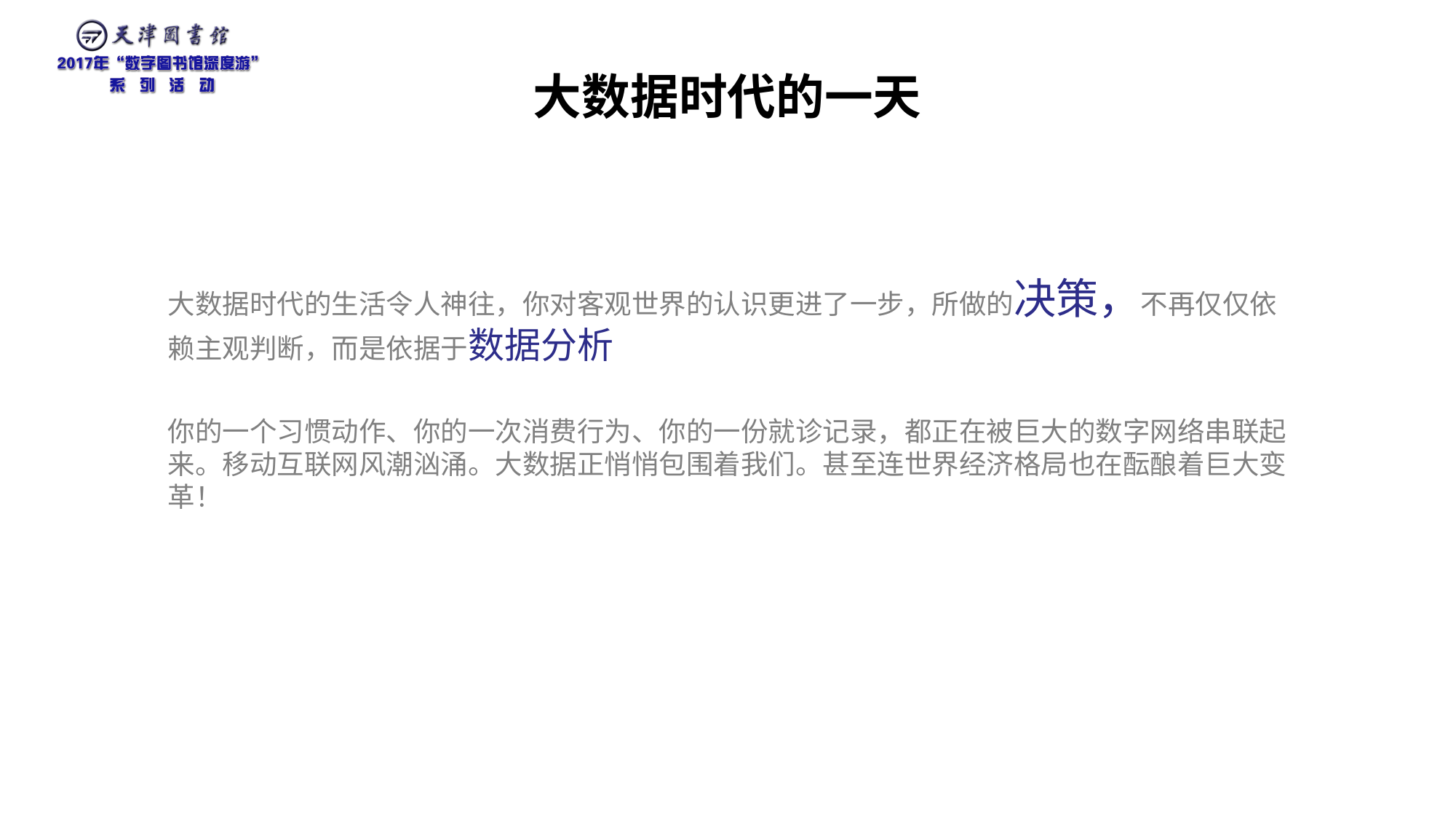

# 大数据时代的一天
大数据时代的生活令人神往，你对客观世界的认识更进了一步，所做的决策，不再仅仅依赖主观判断，而是依据于数据分析

你的一个习惯动作、你的一次消费行为、你的一份就诊记录，都正在被巨大的数字网络串联起来。移动互联网风潮汹涌。大数据正悄悄包围着我们。甚至连世界经济格局也在酝酿着巨大变革！